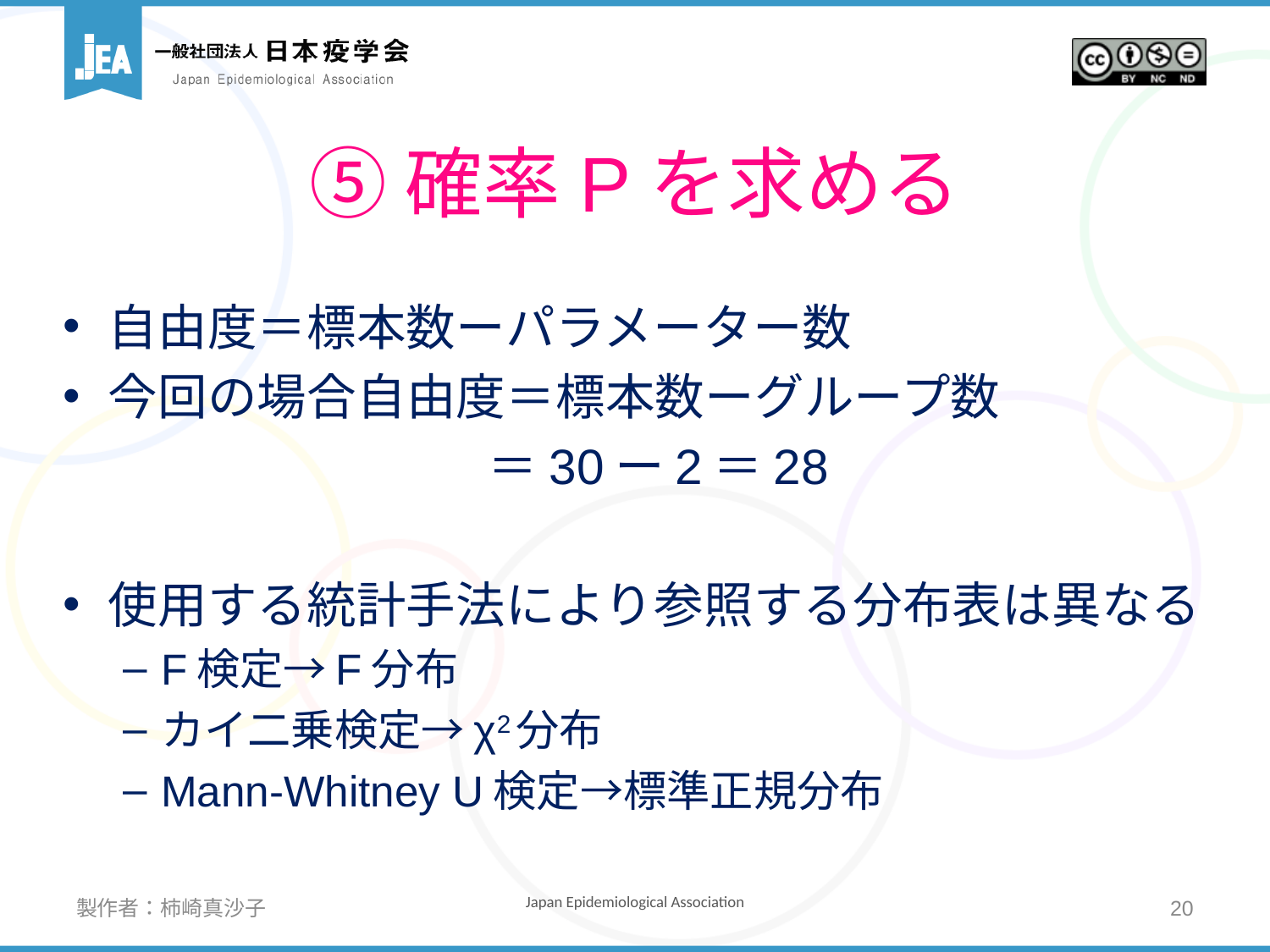

# ⑤確率Pを求める
自由度＝標本数ーパラメーター数
今回の場合自由度＝標本数ーグループ数
      　　　　　　　＝30ー2＝28

使用する統計手法により参照する分布表は異なる
F検定→F分布
カイ二乗検定→χ2分布
Mann-Whitney U検定→標準正規分布
製作者：柿崎真沙子
20